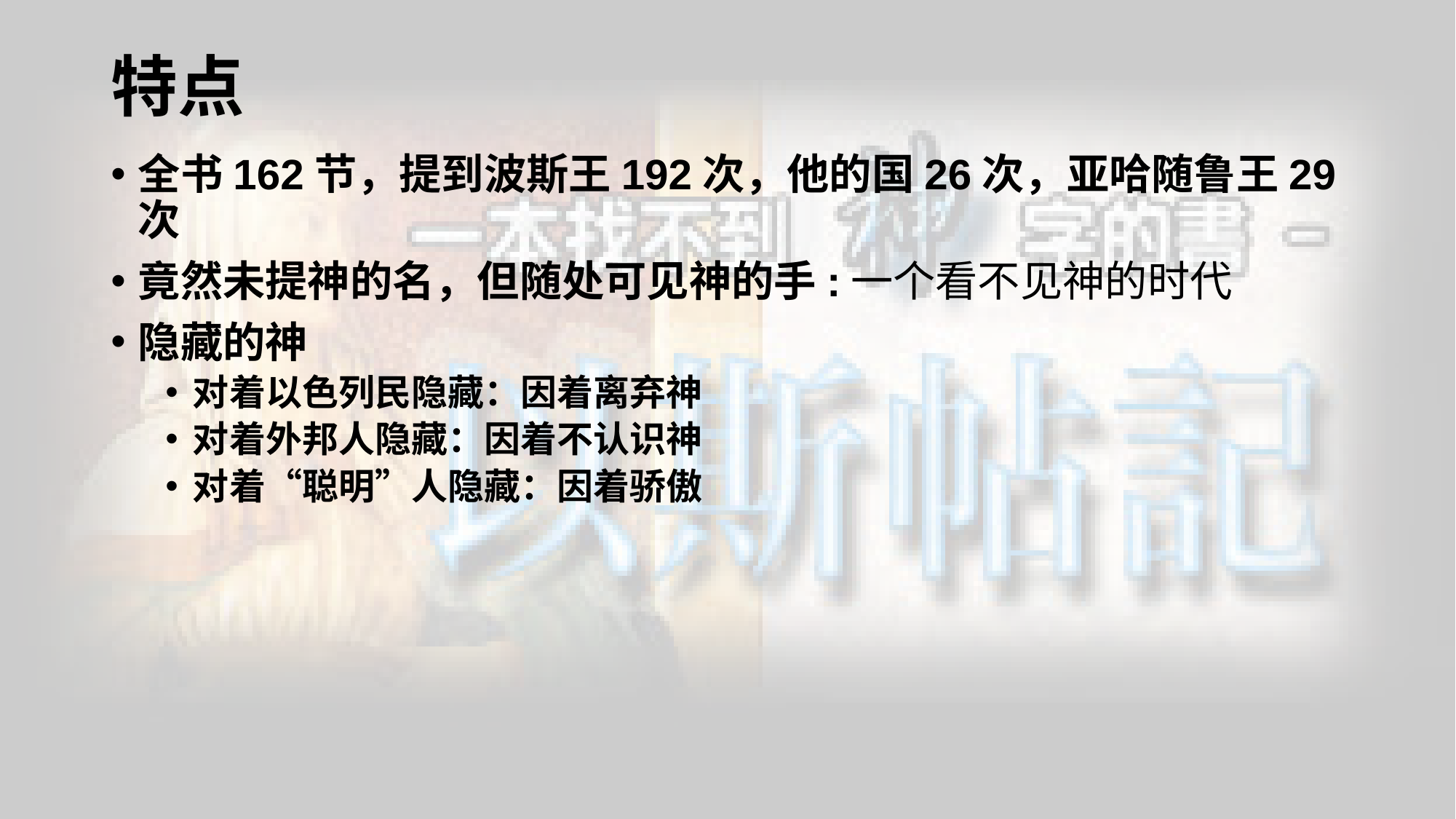

# 特点
全书162节，提到波斯王192次，他的国26次，亚哈随鲁王29次
竟然未提神的名，但随处可见神的手:一个看不见神的时代
隐藏的神
对着以色列民隐藏：因着离弃神
对着外邦人隐藏：因着不认识神
对着“聪明”人隐藏：因着骄傲